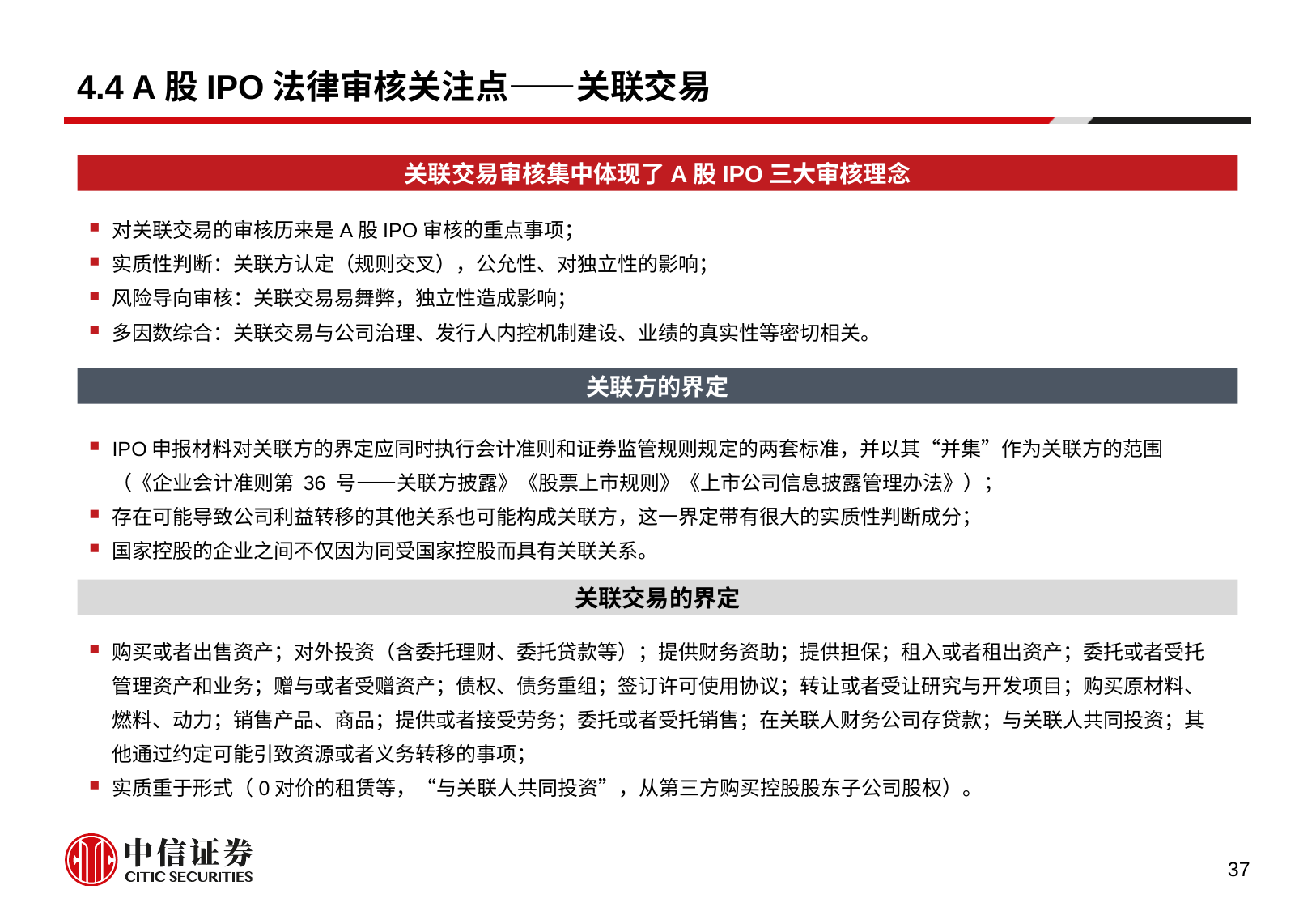

# 4.4 A股IPO法律审核关注点——关联交易
关联交易审核集中体现了A股IPO三大审核理念
对关联交易的审核历来是A股IPO审核的重点事项；
实质性判断：关联方认定（规则交叉），公允性、对独立性的影响；
风险导向审核：关联交易易舞弊，独立性造成影响；
多因数综合：关联交易与公司治理、发行人内控机制建设、业绩的真实性等密切相关。
关联方的界定
IPO申报材料对关联方的界定应同时执行会计准则和证券监管规则规定的两套标准，并以其“并集”作为关联方的范围
    （《企业会计准则第 36 号——关联方披露》《股票上市规则》《上市公司信息披露管理办法》）；
存在可能导致公司利益转移的其他关系也可能构成关联方，这一界定带有很大的实质性判断成分；
国家控股的企业之间不仅因为同受国家控股而具有关联关系。
关联交易的界定
购买或者出售资产；对外投资（含委托理财、委托贷款等）；提供财务资助；提供担保；租入或者租出资产；委托或者受托
    管理资产和业务；赠与或者受赠资产；债权、债务重组；签订许可使用协议；转让或者受让研究与开发项目；购买原材料、
    燃料、动力；销售产品、商品；提供或者接受劳务；委托或者受托销售；在关联人财务公司存贷款；与关联人共同投资；其
    他通过约定可能引致资源或者义务转移的事项；
实质重于形式（0对价的租赁等，“与关联人共同投资”，从第三方购买控股股东子公司股权）。